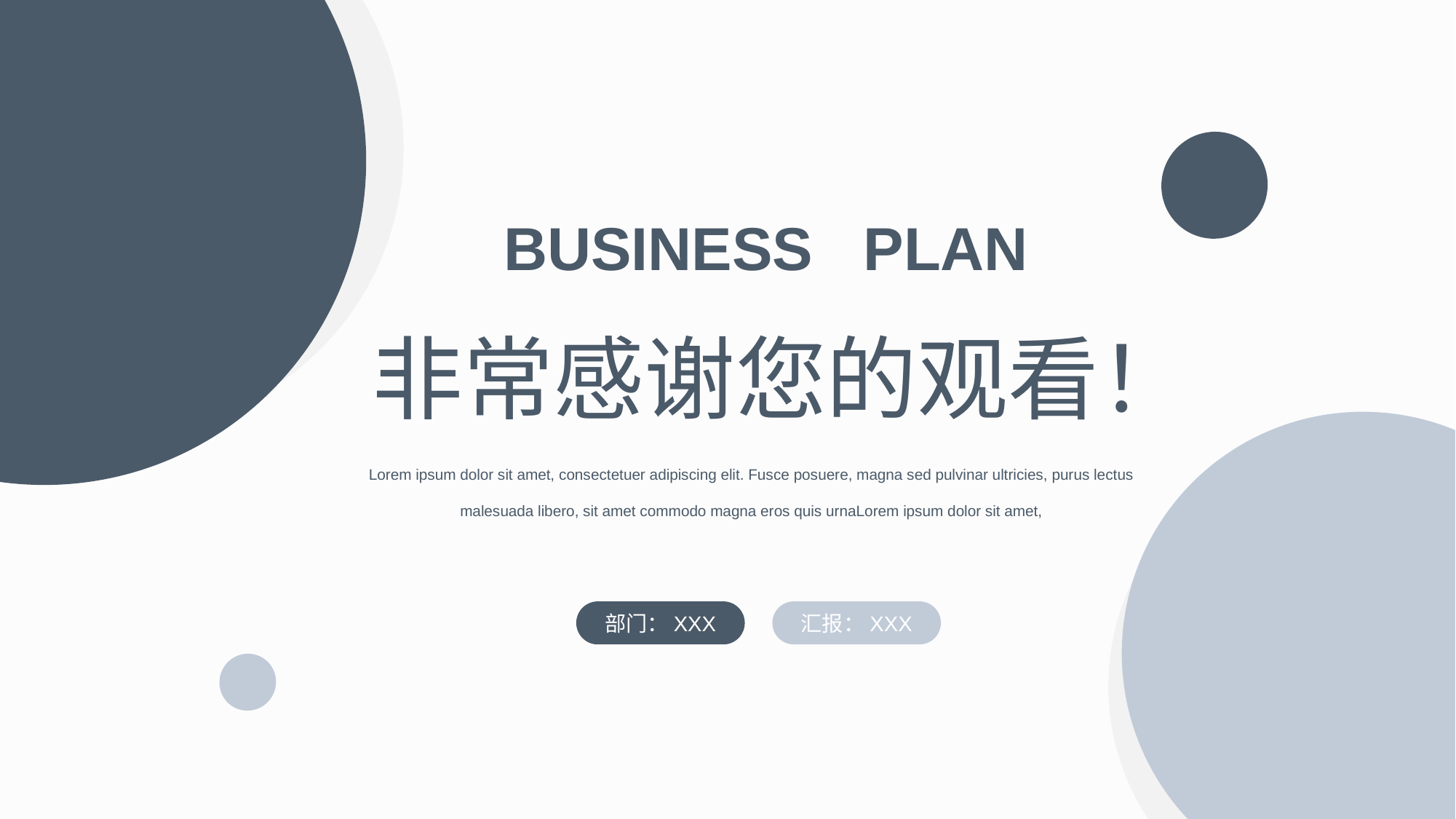

BUSINESS   PLAN
非常感谢您的观看！

Lorem ipsum dolor sit amet, consectetuer adipiscing elit. Fusce posuere, magna sed pulvinar ultricies, purus lectus malesuada libero, sit amet commodo magna eros quis urnaLorem ipsum dolor sit amet,
部门：XXX
汇报：XXX